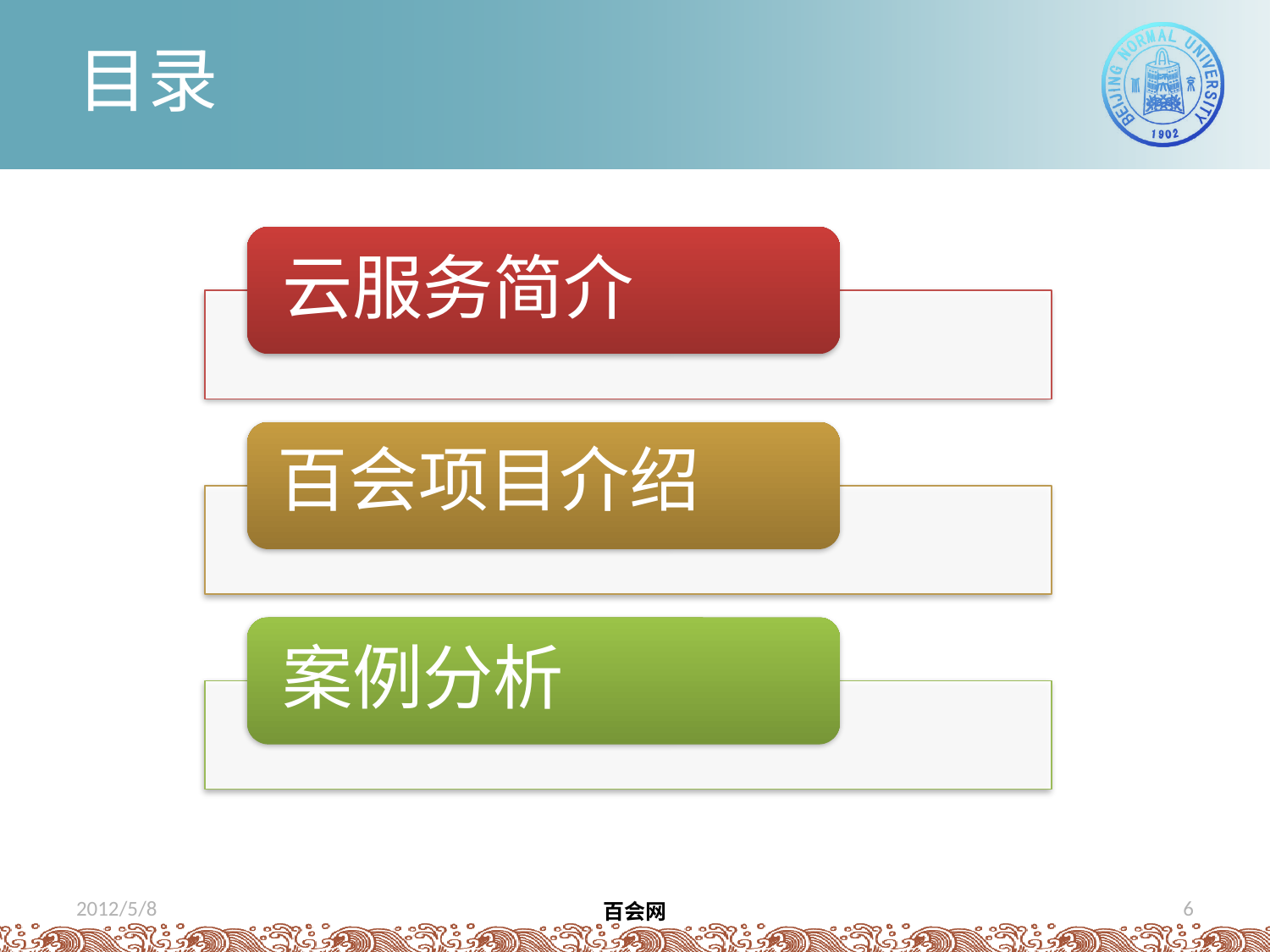

# 目录
云服务简介

案例分析
百会项目介绍

2012/5/8
6
百会网